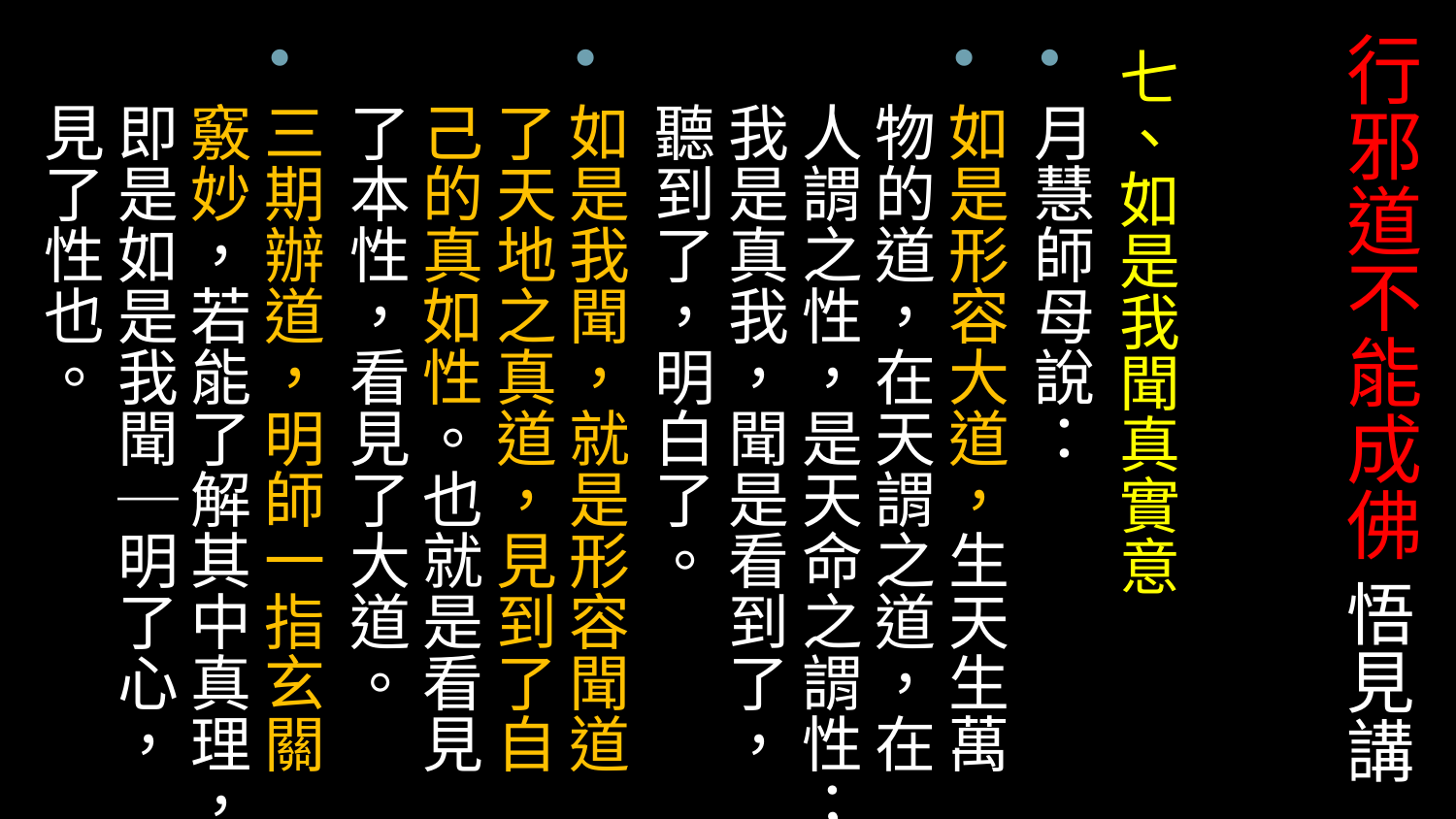

# 行邪道不能成佛 悟見講
七、如是我聞真實意
月慧師母說：
如是形容大道，生天生萬物的道，在天謂之道，在人謂之性，是天命之謂性；我是真我，聞是看到了，聽到了，明白了。
如是我聞，就是形容聞道了天地之真道，見到了自己的真如性。也就是看見了本性，看見了大道。
三期辦道，明師一指玄關竅妙，若能了解其中真理，即是如是我聞｜明了心，見了性也。